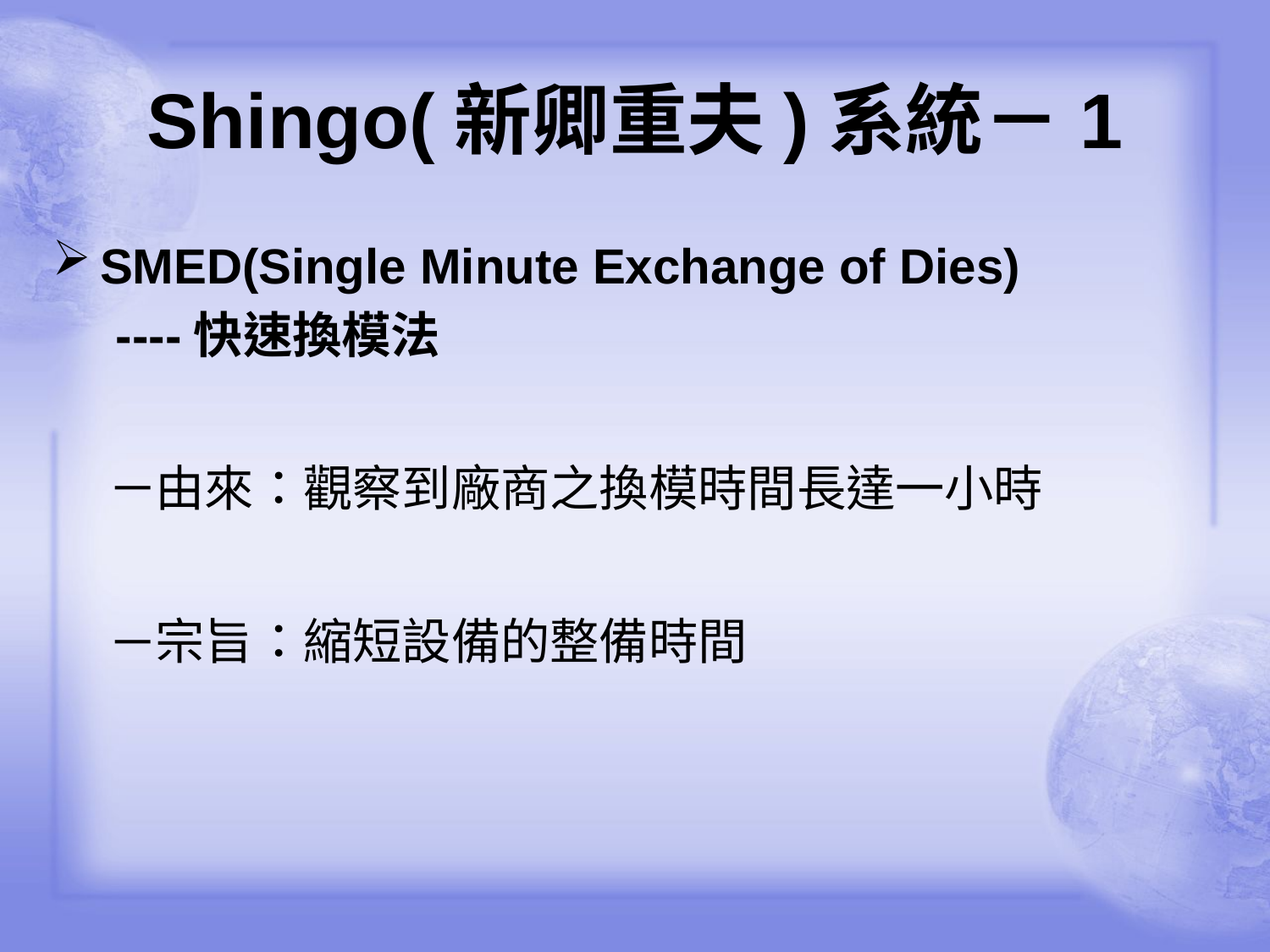

# Shingo(新卿重夫)系統－1
SMED(Single Minute Exchange of Dies)
----快速換模法

由來：觀察到廠商之換模時間長達一小時

宗旨：縮短設備的整備時間